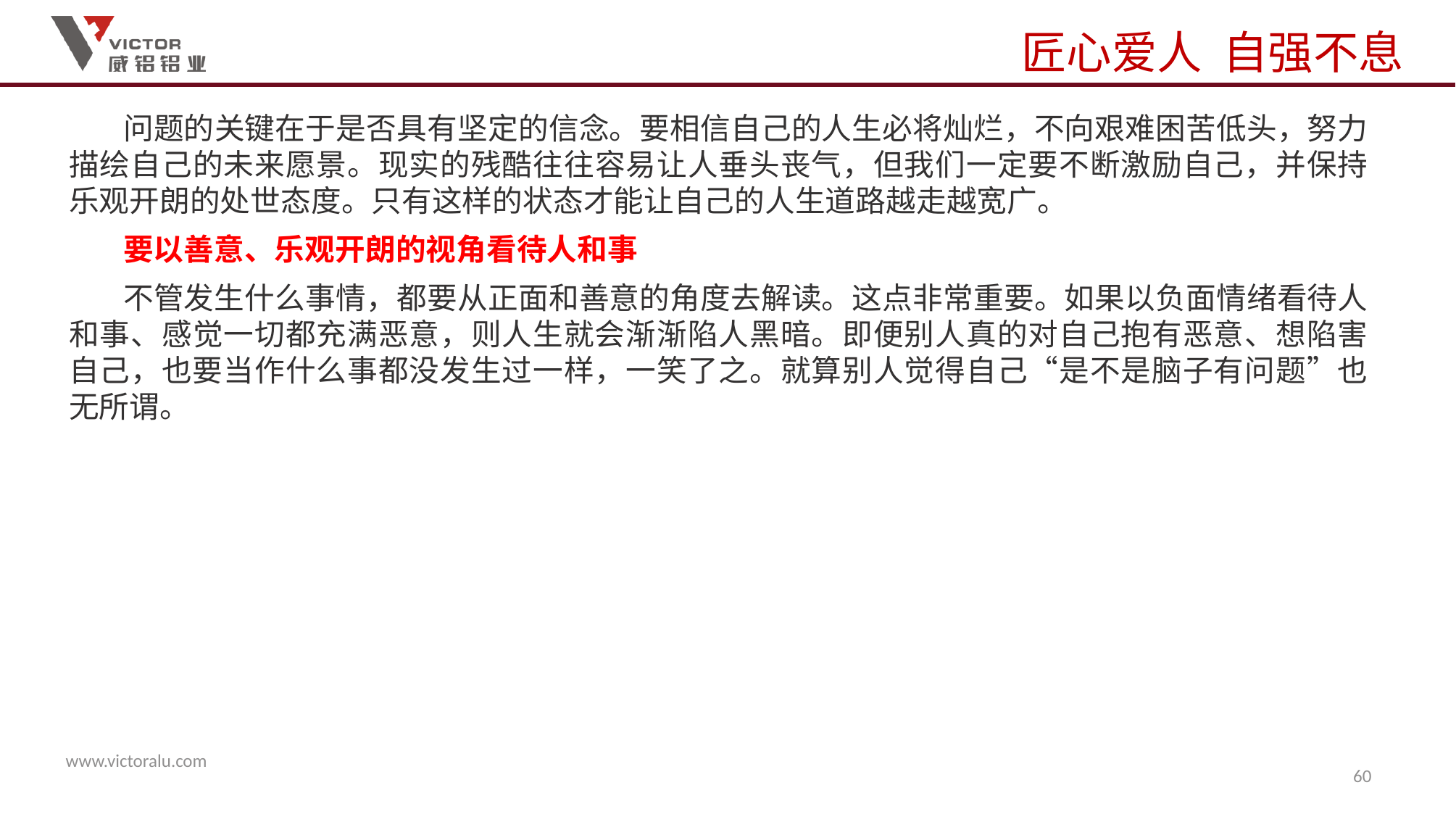

问题的关键在于是否具有坚定的信念。要相信自己的人生必将灿烂，不向艰难困苦低头，努力描绘自己的未来愿景。现实的残酷往往容易让人垂头丧气，但我们一定要不断激励自己，并保持乐观开朗的处世态度。只有这样的状态才能让自己的人生道路越走越宽广。
要以善意、乐观开朗的视角看待人和事
不管发生什么事情，都要从正面和善意的角度去解读。这点非常重要。如果以负面情绪看待人和事、感觉一切都充满恶意，则人生就会渐渐陷人黑暗。即便别人真的对自己抱有恶意、想陷害自己，也要当作什么事都没发生过一样，一笑了之。就算别人觉得自己“是不是脑子有问题”也无所谓。
60